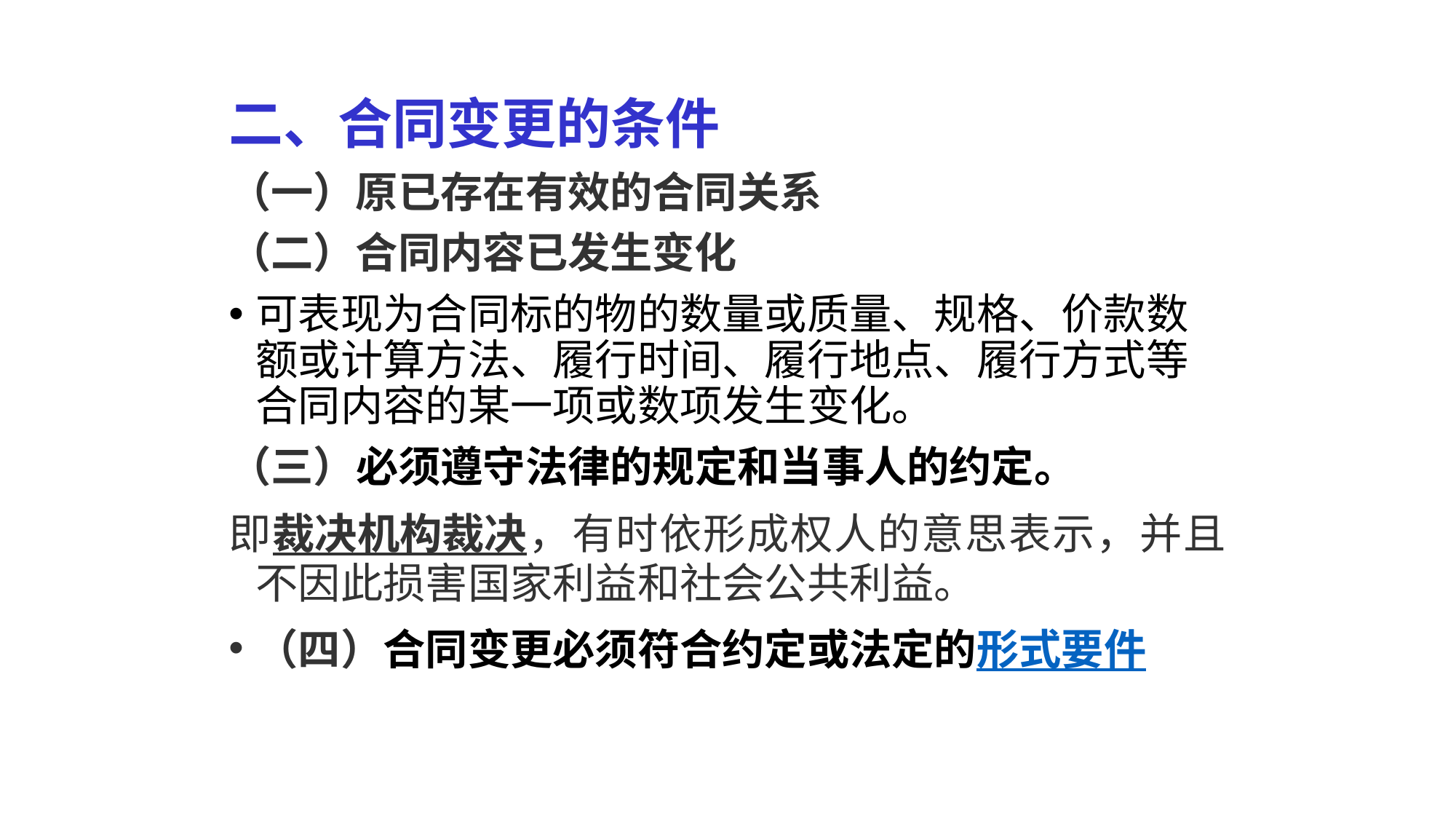

二、合同变更的条件
（一）原已存在有效的合同关系
（二）合同内容已发生变化
可表现为合同标的物的数量或质量、规格、价款数额或计算方法、履行时间、履行地点、履行方式等合同内容的某一项或数项发生变化。
（三）必须遵守法律的规定和当事人的约定。
即裁决机构裁决，有时依形成权人的意思表示，并且不因此损害国家利益和社会公共利益。
（四）合同变更必须符合约定或法定的形式要件